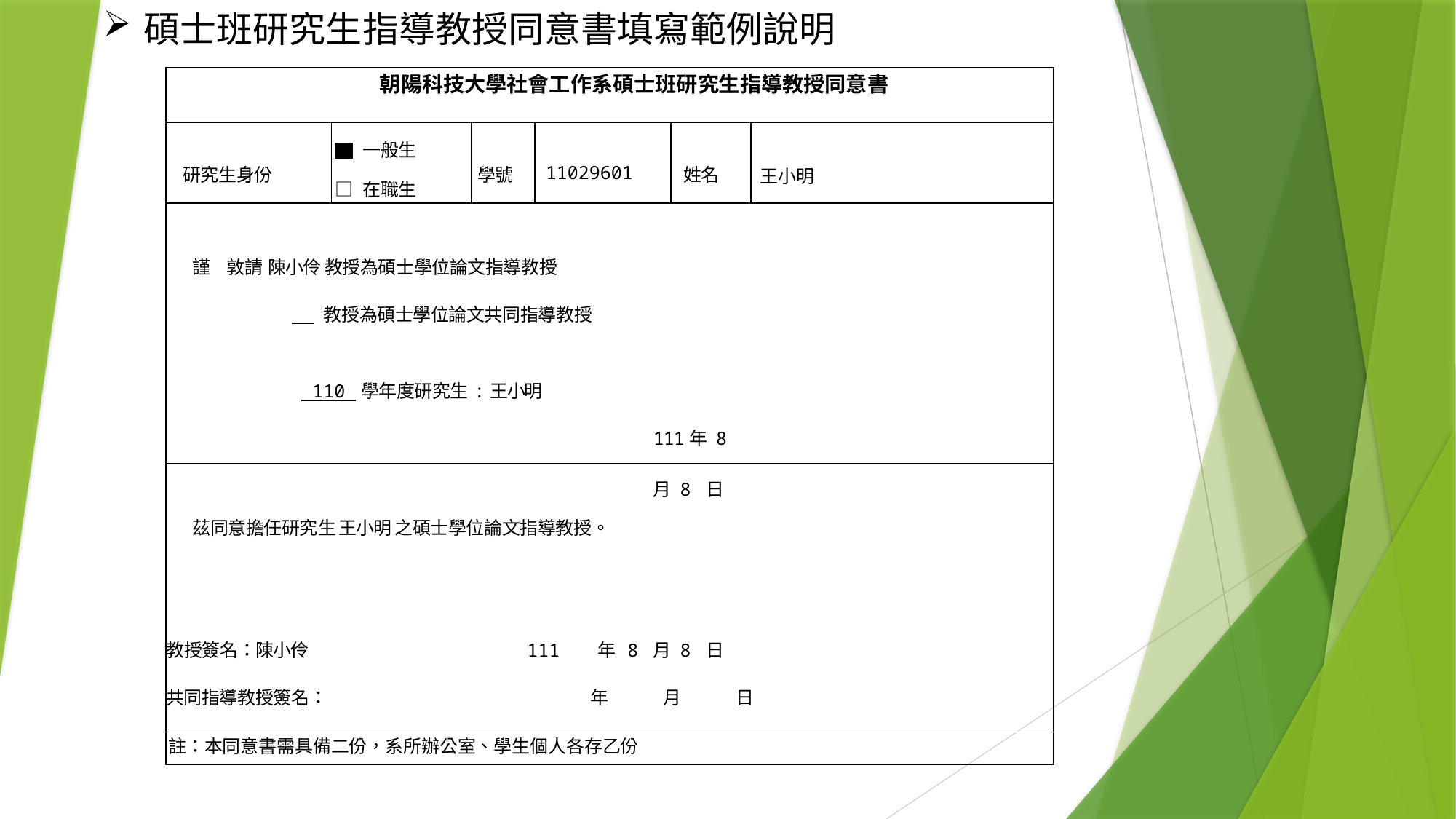

碩士班研究生指導教授同意書填寫範例說明
| 朝陽科技大學社會工作系碩士班研究生指導教授同意書 |  |  |  |  |  |
| --- | --- | --- | --- | --- | --- |
| 研究生身份 | ▇ 一般生 □ 在職生 | 學號 | 11029601 | 姓名 | 王小明 |
| 謹 敦請 陳小伶 教授為碩士學位論文指導教授 教授為碩士學位論文共同指導教授     110 學年度研究生:王小明 111年 8 月 8 日 |  |  |  |  |  |
| 茲同意擔任研究生 王小明 之碩士學位論文指導教授。       教授簽名：陳小伶 111 年 8 月 8 日 共同指導教授簽名： 年 月 日 |  |  |  |  |  |
| 註：本同意書需具備二份，系所辦公室、學生個人各存乙份 |  |  |  |  |  |
|  |  |  |
| --- | --- | --- |
|  |  |  |
|  |  |  |
|  |  |  |